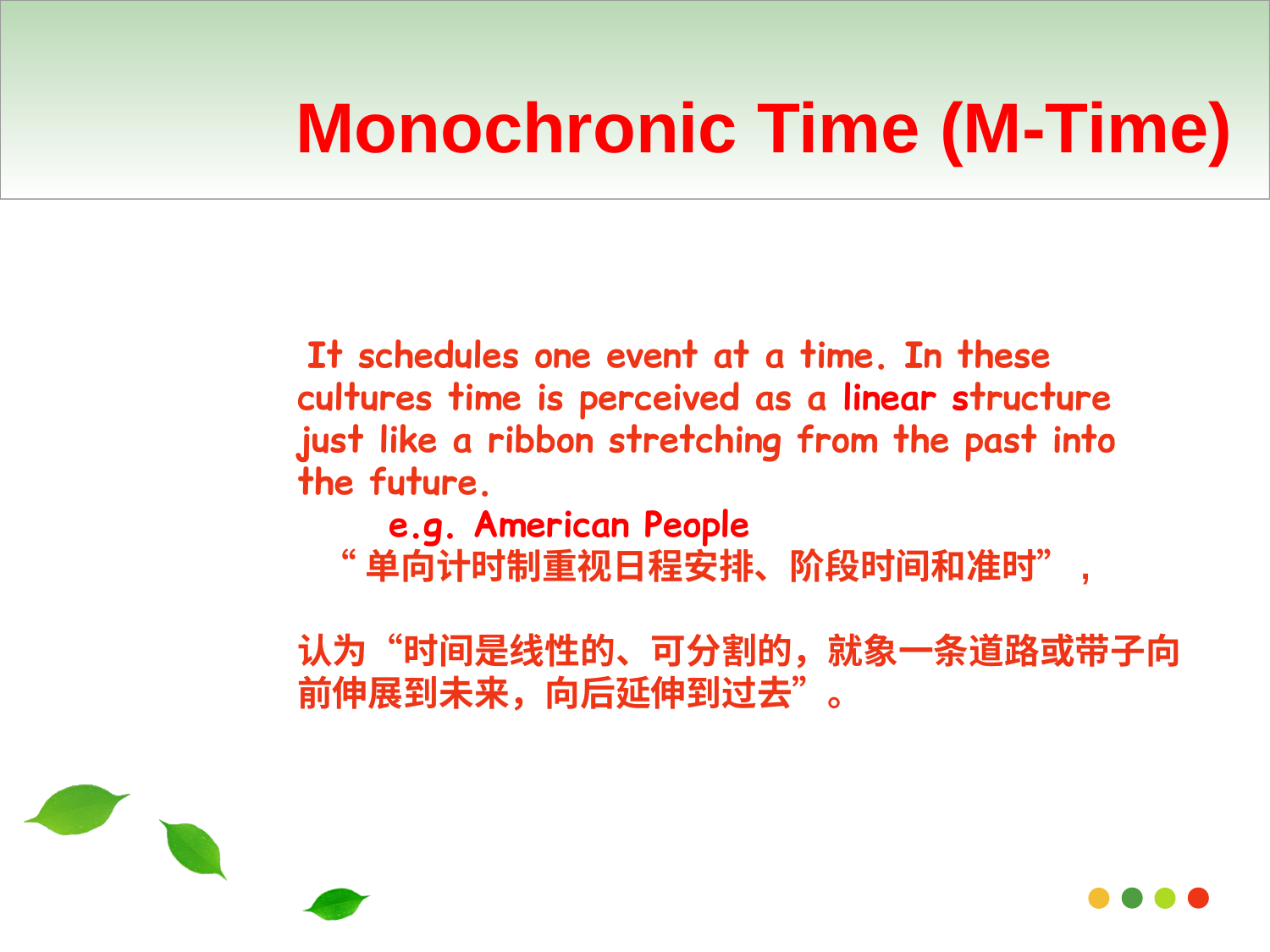

Monochronic Time (M-Time)
 It schedules one event at a time. In these cultures time is perceived as a linear structure just like a ribbon stretching from the past into the future.
      e.g. American People
   “单向计时制重视日程安排、阶段时间和准时”,
认为“时间是线性的、可分割的，就象一条道路或带子向前伸展到未来，向后延伸到过去”。